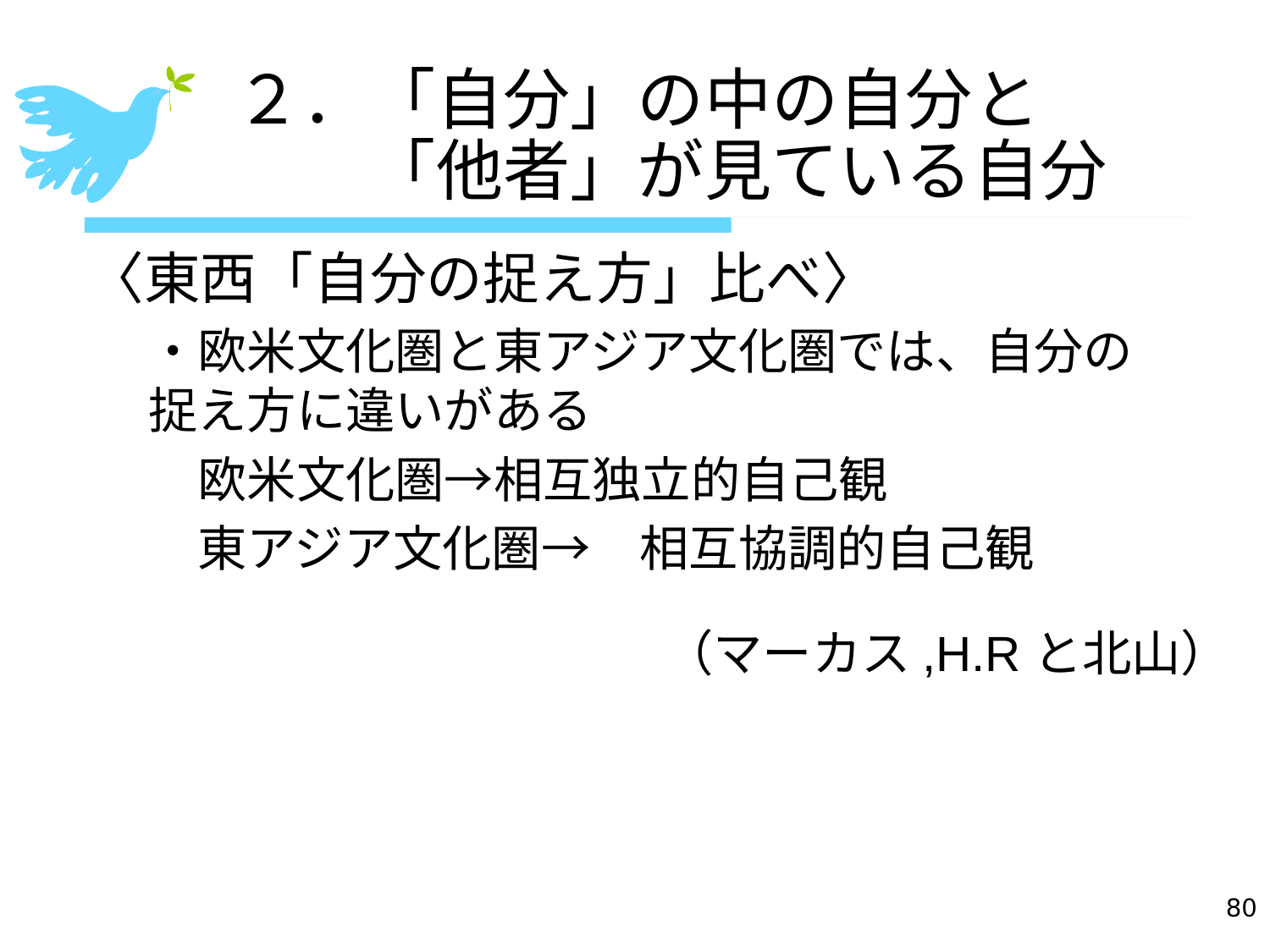

# ２．「自分」の中の自分と 　　　「他者」が見ている自分
〈東西「自分の捉え方」比べ〉
・欧米文化圏と東アジア文化圏では、自分の捉え方に違いがある
　欧米文化圏→相互独立的自己観
　東アジア文化圏→　相互協調的自己観

（マーカス,H.Rと北山）
80